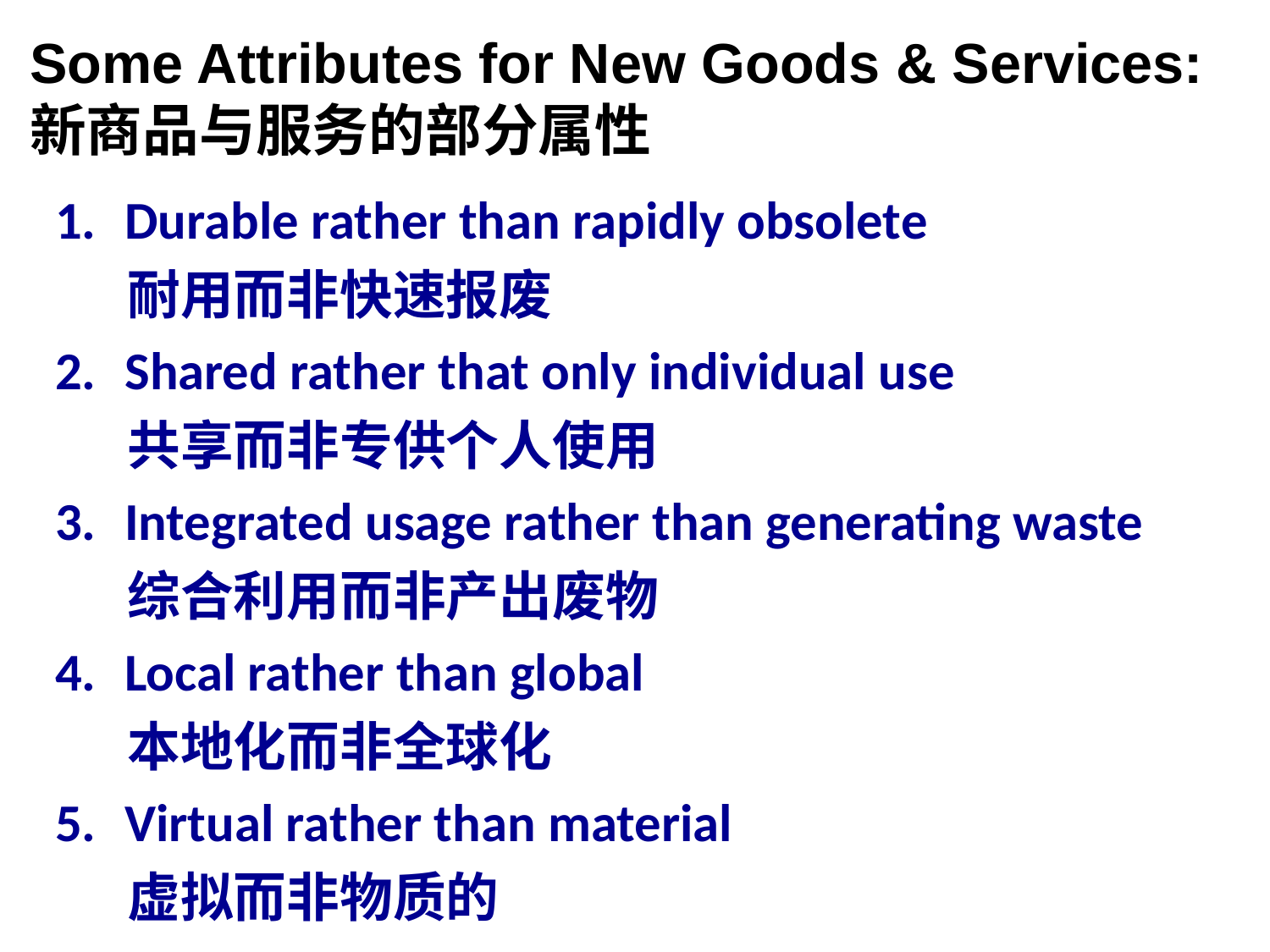

Some Attributes for New Goods & Services:
新商品与服务的部分属性
Durable rather than rapidly obsolete
     耐用而非快速报废
Shared rather that only individual use
     共享而非专供个人使用
Integrated usage rather than generating waste
     综合利用而非产出废物
Local rather than global
     本地化而非全球化
Virtual rather than material
     虚拟而非物质的